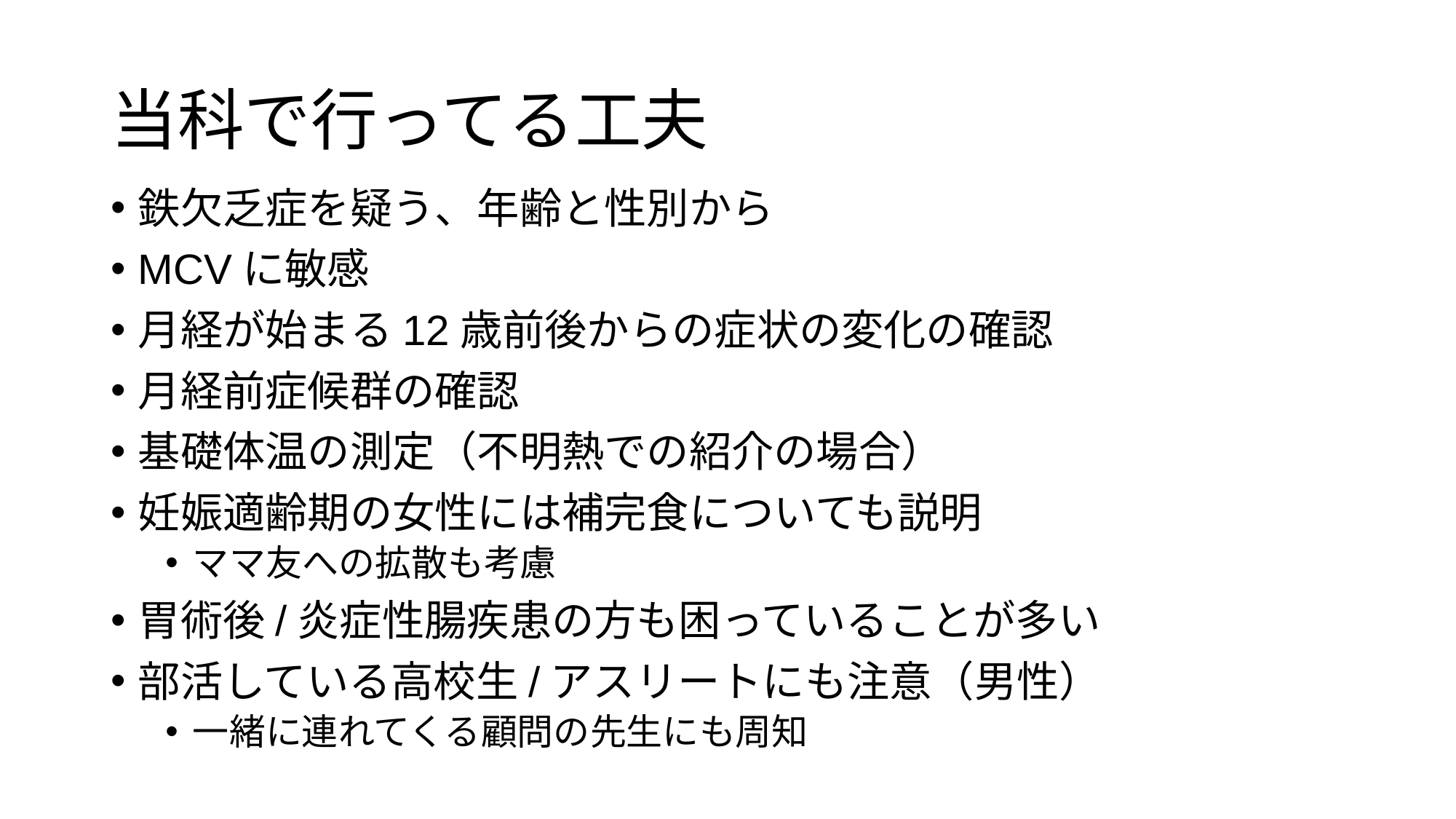

# 当科で行ってる工夫
鉄欠乏症を疑う、年齢と性別から
MCVに敏感
月経が始まる12歳前後からの症状の変化の確認
月経前症候群の確認
基礎体温の測定（不明熱での紹介の場合）
妊娠適齢期の女性には補完食についても説明
ママ友への拡散も考慮
胃術後/炎症性腸疾患の方も困っていることが多い
部活している高校生/アスリートにも注意（男性）
一緒に連れてくる顧問の先生にも周知